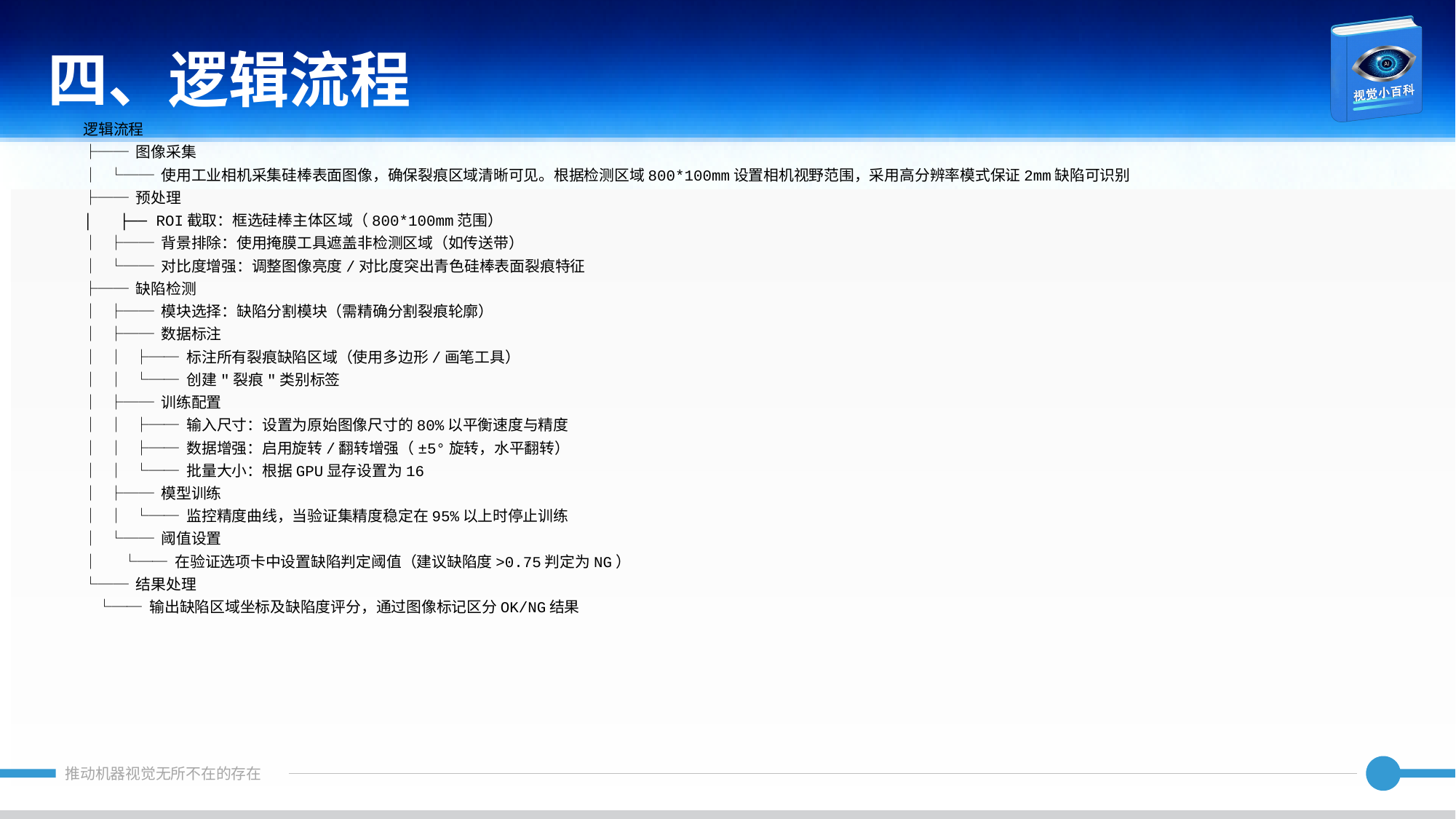

四、逻辑流程

逻辑流程
├── 图像采集
│   └── 使用工业相机采集硅棒表面图像，确保裂痕区域清晰可见。根据检测区域800*100mm设置相机视野范围，采用高分辨率模式保证2mm缺陷可识别
├── 预处理
│   ├── ROI截取：框选硅棒主体区域（800*100mm范围）
│   ├── 背景排除：使用掩膜工具遮盖非检测区域（如传送带）
│   └── 对比度增强：调整图像亮度/对比度突出青色硅棒表面裂痕特征
├── 缺陷检测
│   ├── 模块选择：缺陷分割模块（需精确分割裂痕轮廓）
│   ├── 数据标注
│   │   ├── 标注所有裂痕缺陷区域（使用多边形/画笔工具）
│   │   └── 创建"裂痕"类别标签
│   ├── 训练配置
│   │   ├── 输入尺寸：设置为原始图像尺寸的80%以平衡速度与精度
│   │   ├── 数据增强：启用旋转/翻转增强（±5°旋转，水平翻转）
│   │   └── 批量大小：根据GPU显存设置为16
│   ├── 模型训练
│   │   └── 监控精度曲线，当验证集精度稳定在95%以上时停止训练
│   └── 阈值设置
│       └── 在验证选项卡中设置缺陷判定阈值（建议缺陷度>0.75判定为NG）
└── 结果处理
    └── 输出缺陷区域坐标及缺陷度评分，通过图像标记区分OK/NG结果
9